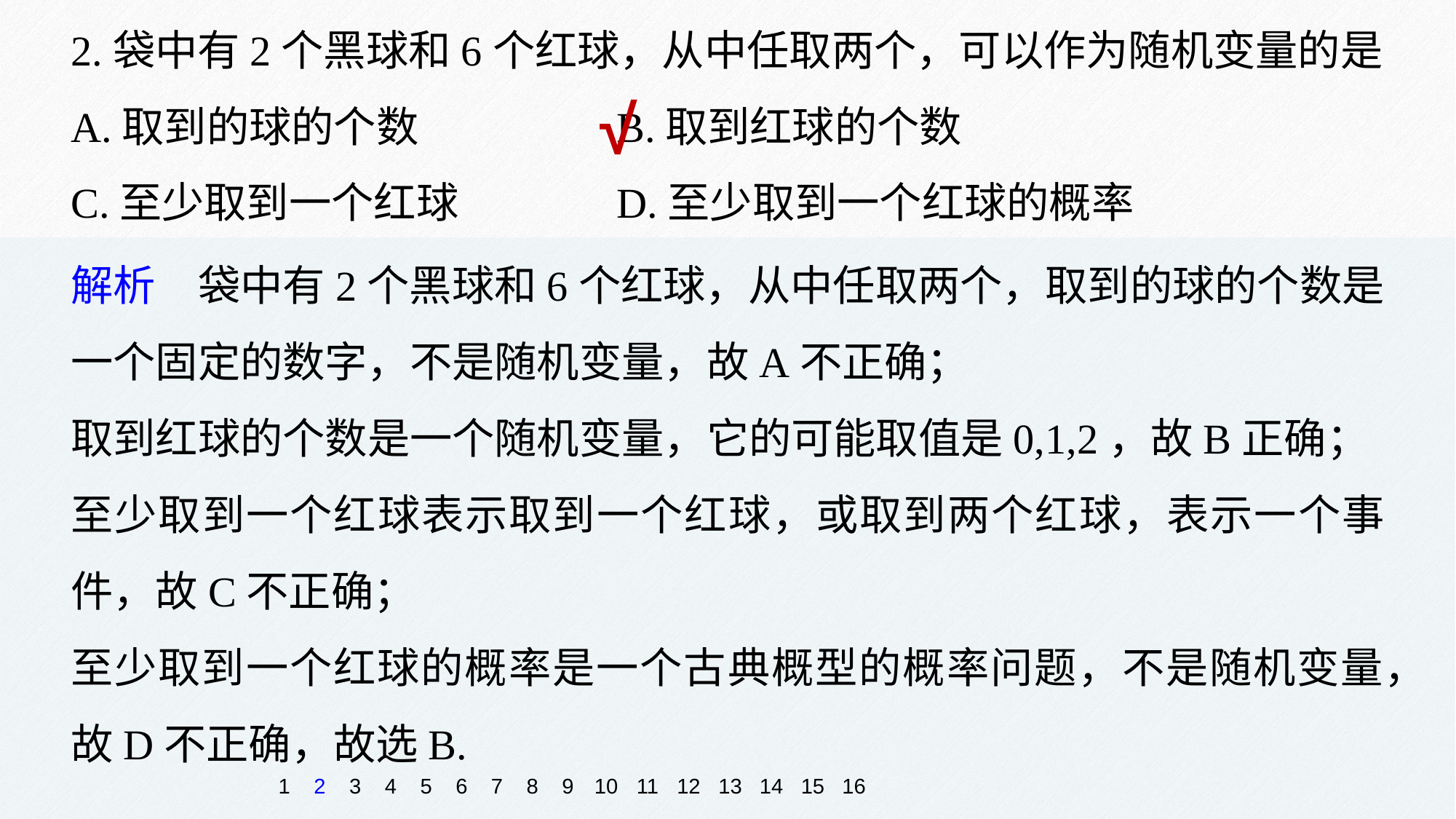

2.袋中有2个黑球和6个红球，从中任取两个，可以作为随机变量的是
A.取到的球的个数		B.取到红球的个数
C.至少取到一个红球		D.至少取到一个红球的概率
√
解析　袋中有2个黑球和6个红球，从中任取两个，取到的球的个数是一个固定的数字，不是随机变量，故A不正确；
取到红球的个数是一个随机变量，它的可能取值是0,1,2，故B正确；
至少取到一个红球表示取到一个红球，或取到两个红球，表示一个事件，故C不正确；
至少取到一个红球的概率是一个古典概型的概率问题，不是随机变量，故D不正确，故选B.
1
2
3
4
5
6
7
8
9
10
11
12
13
14
15
16